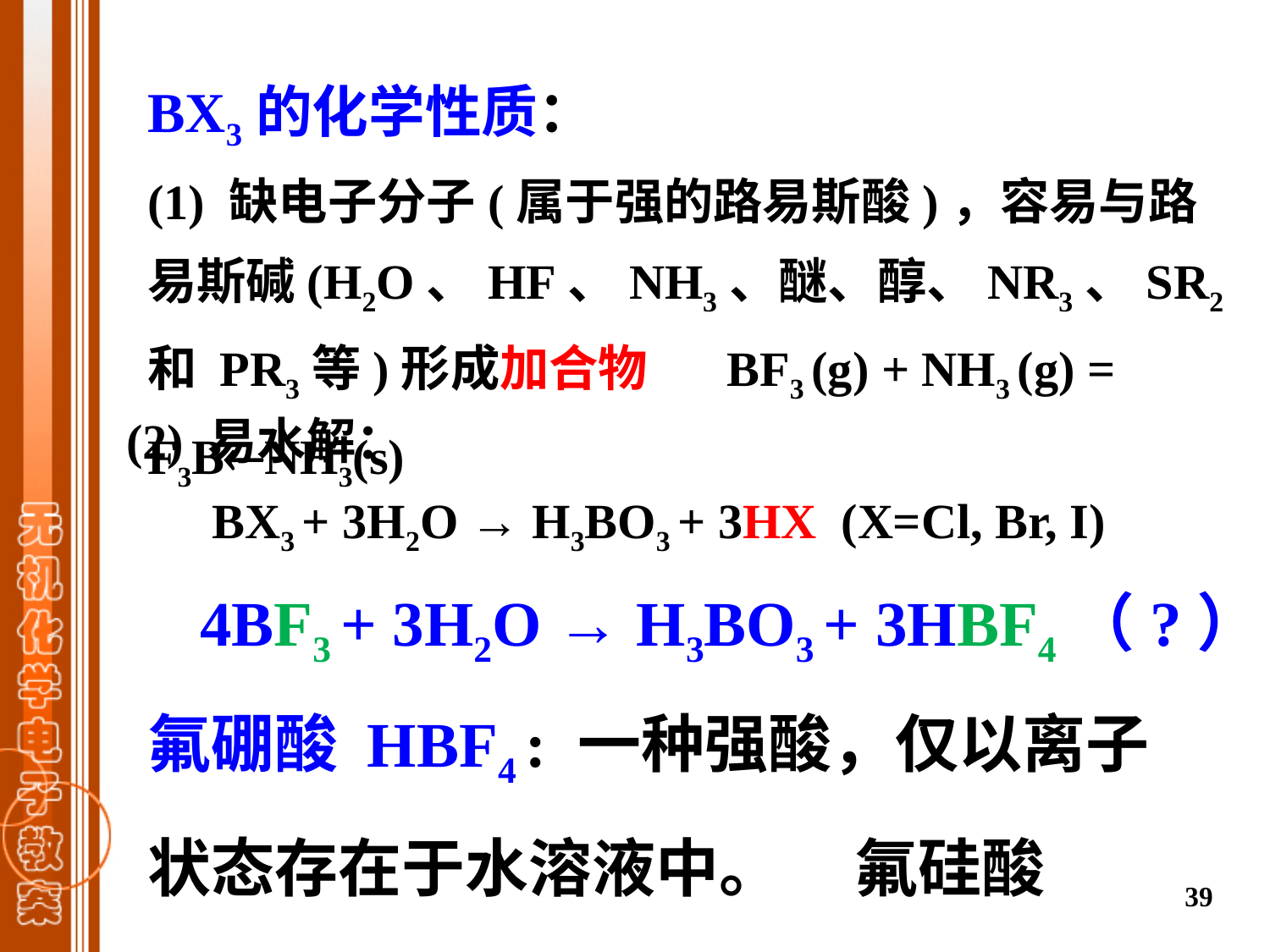

BX3的化学性质：
(1) 缺电子分子(属于强的路易斯酸)，容易与路易斯碱(H2O、HF、NH3、醚、醇、NR3、SR2 和 PR3等)形成加合物      BF3 (g) + NH3 (g) = F3B←NH3(s)
(2) 易水解：
       BX3 + 3H2O → H3BO3 + 3HX  (X=Cl, Br, I)
      4BF3 + 3H2O → H3BO3 + 3HBF4（?）
氟硼酸 HBF4 : 一种强酸，仅以离子状态存在于水溶液中。     氟硅酸 H2SiF6
39